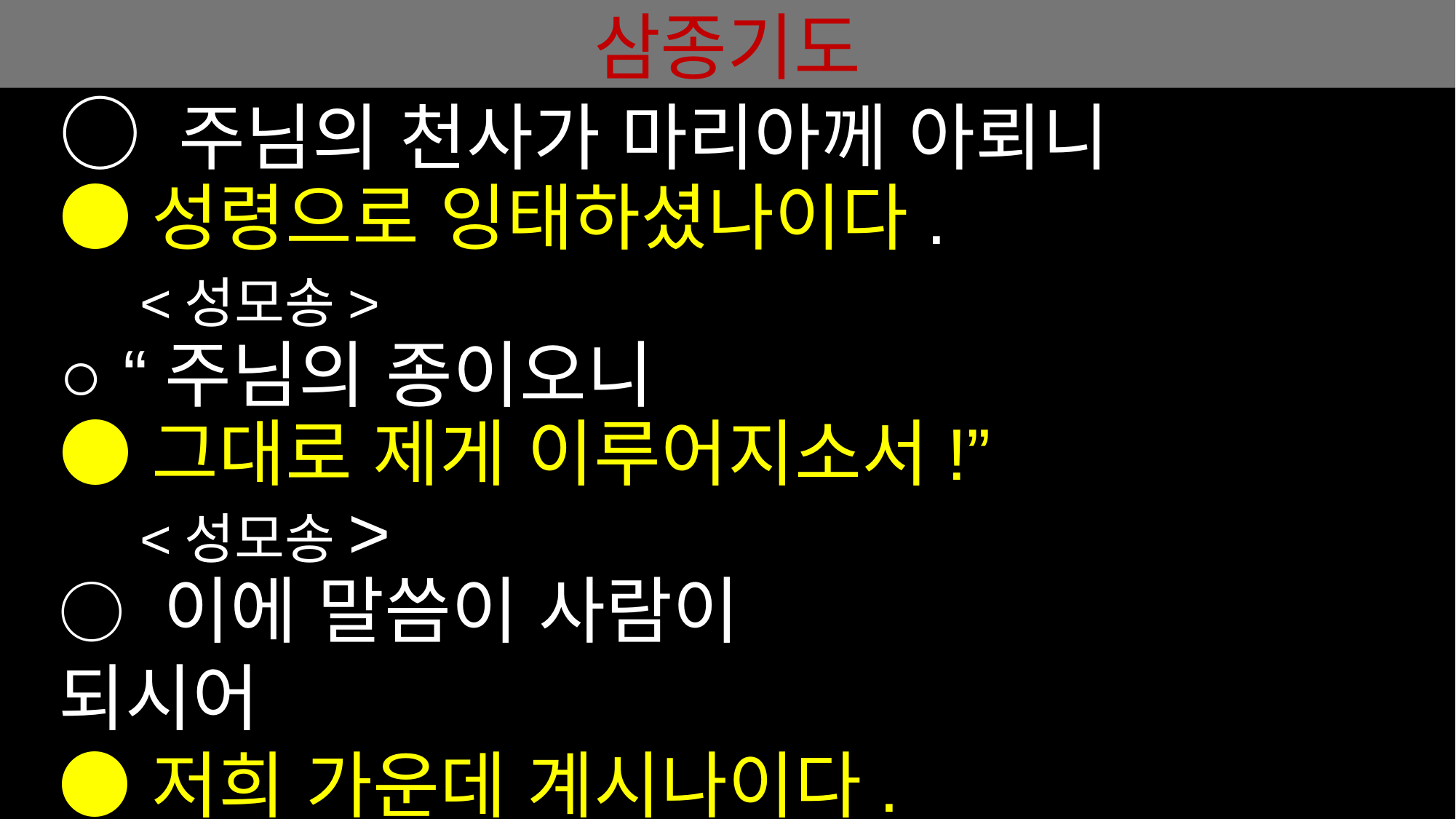

삼종기도
○ 주님의 천사가 마리아께 아뢰니
● 성령으로 잉태하셨나이다.
    <성모송>
○ “주님의 종이오니
● 그대로 제게 이루어지소서!”
    <성모송>
○ 이에 말씀이 사람이 되시어
● 저희 가운데 계시나이다.
    <성모송>